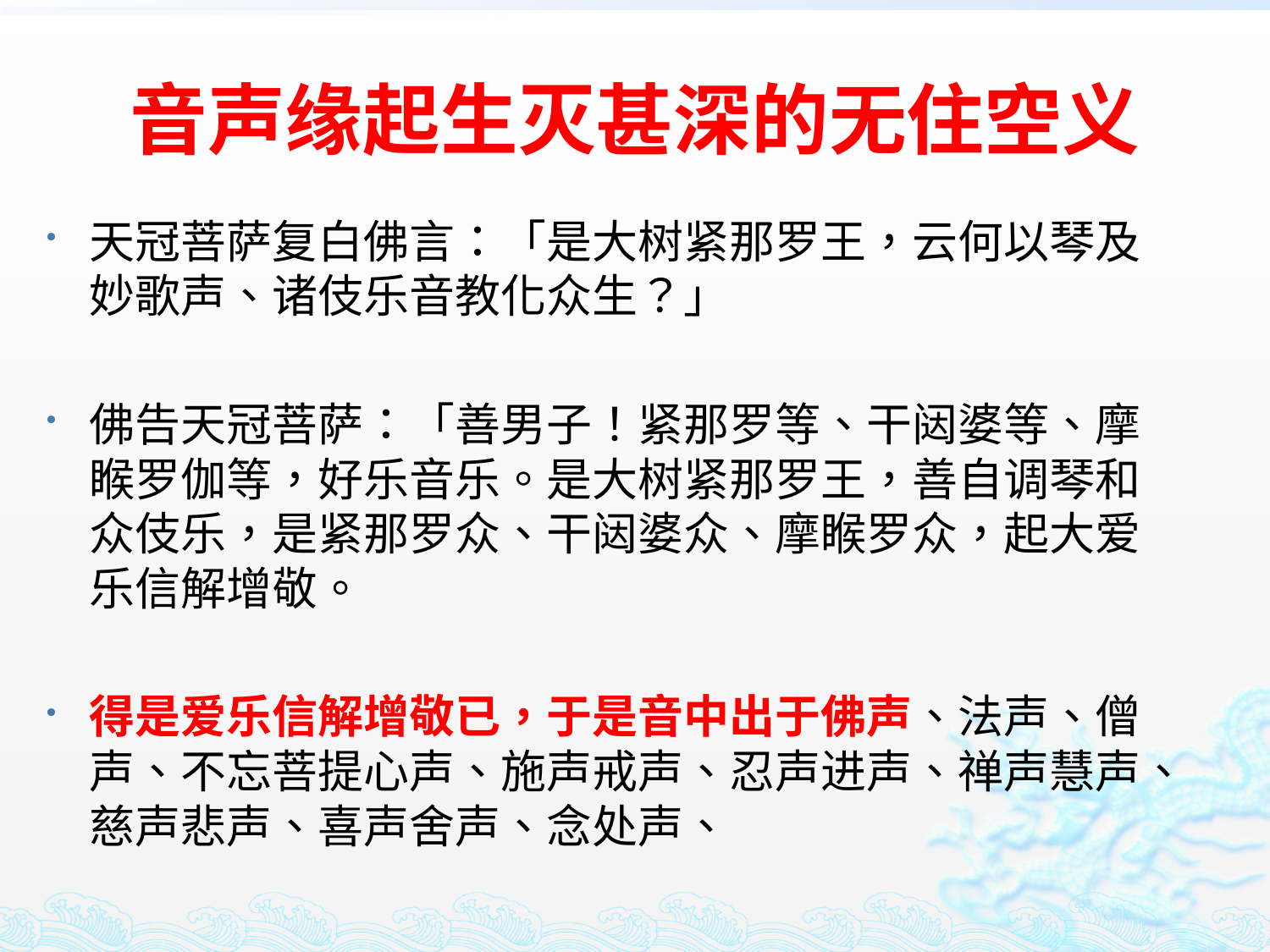

# 音声缘起生灭甚深的无住空义
天冠菩萨复白佛言：「是大树紧那罗王，云何以琴及妙歌声、诸伎乐音教化众生？」

佛告天冠菩萨：「善男子！紧那罗等、干闼婆等、摩睺罗伽等，好乐音乐。是大树紧那罗王，善自调琴和众伎乐，是紧那罗众、干闼婆众、摩睺罗众，起大爱乐信解增敬。

得是爱乐信解增敬已，于是音中出于佛声、法声、僧声、不忘菩提心声、施声戒声、忍声进声、禅声慧声、慈声悲声、喜声舍声、念处声、